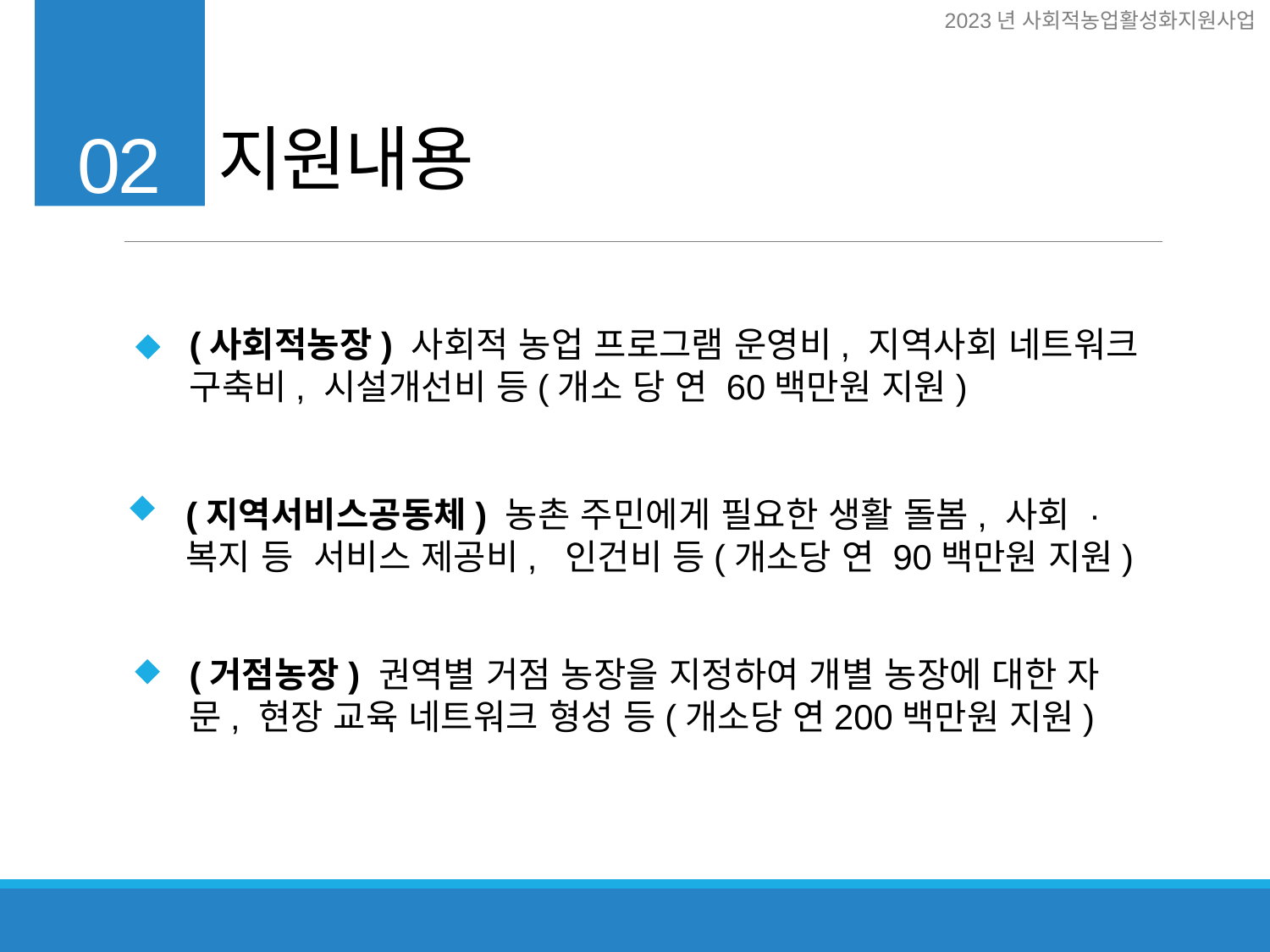

# 지원내용
02
(사회적농장) 사회적 농업 프로그램 운영비, 지역사회 네트워크 구축비, 시설개선비 등(개소 당 연 60백만원 지원)

(지역서비스공동체) 농촌 주민에게 필요한 생활 돌봄, 사회 ·복지 등  서비스 제공비,  인건비 등(개소당 연 90백만원 지원)

(거점농장) 권역별 거점 농장을 지정하여 개별 농장에 대한 자문, 현장 교육 네트워크 형성 등(개소당 연200백만원 지원)